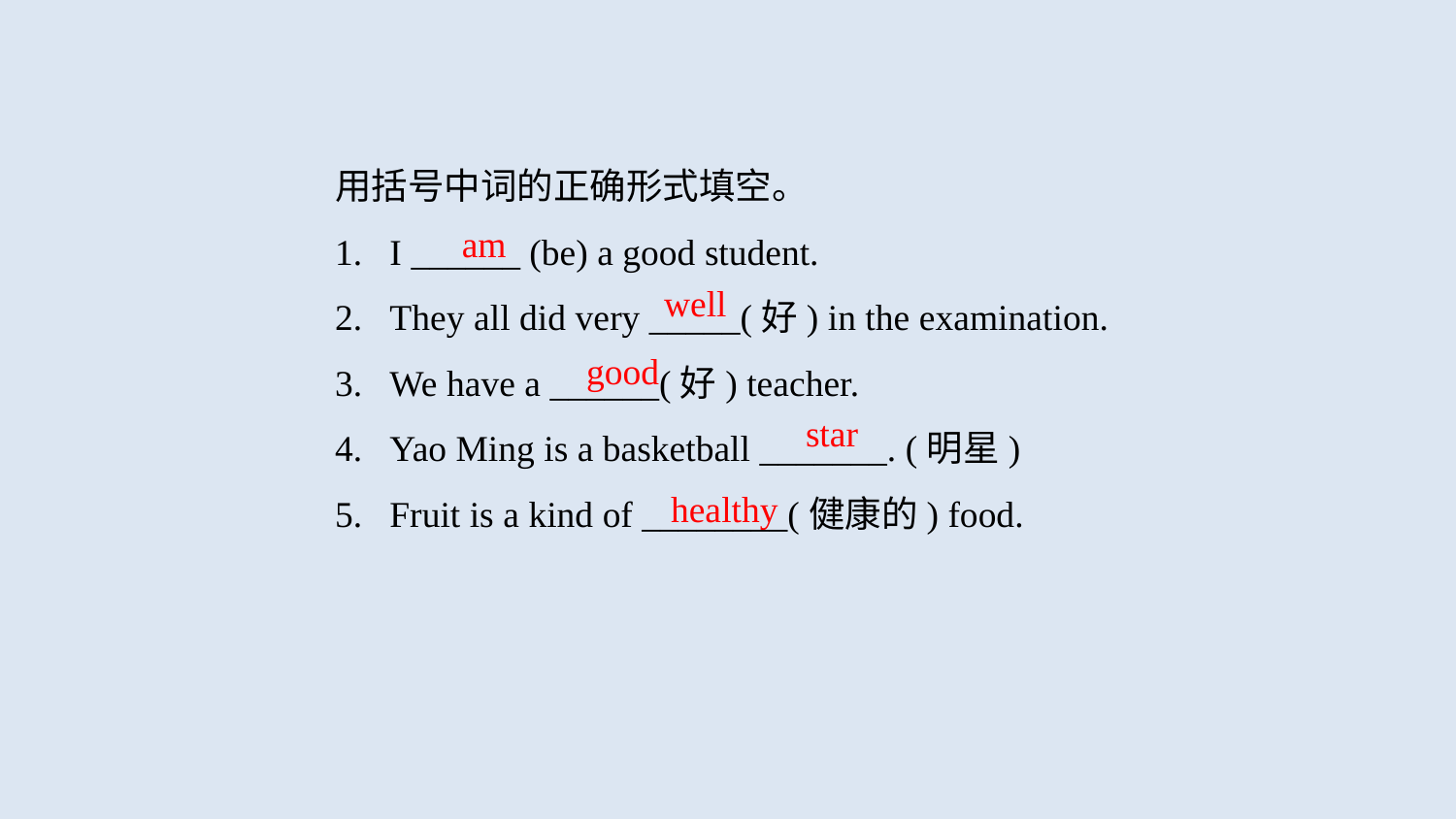

用括号中词的正确形式填空。
I ______ (be) a good student.
They all did very _____(好) in the examination.
We have a ______(好) teacher.
Yao Ming is a basketball _______. (明星)
Fruit is a kind of ________(健康的) food.
am
well
good
star
healthy